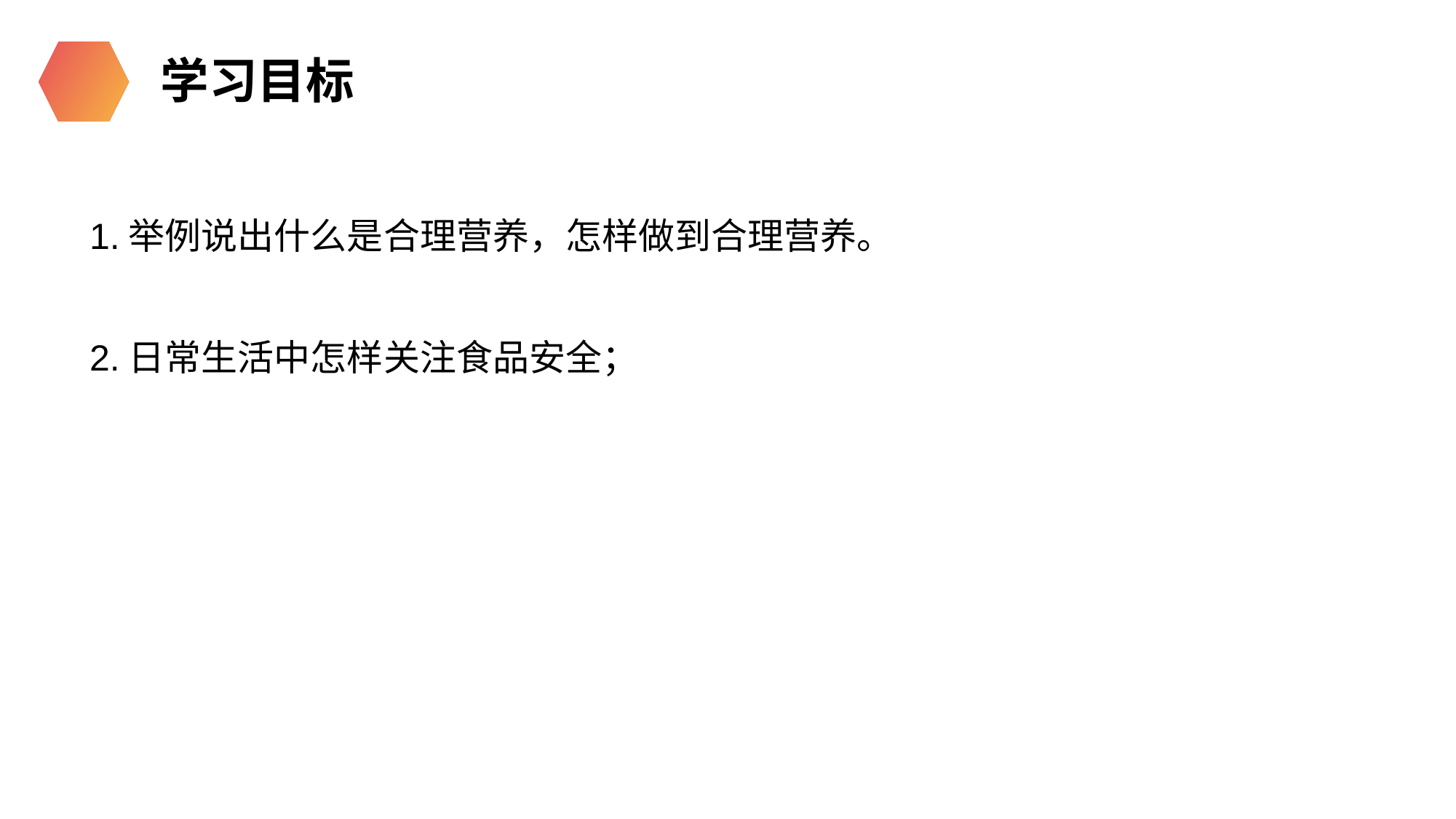

学习目标
1.举例说出什么是合理营养，怎样做到合理营养。
2.日常生活中怎样关注食品安全；